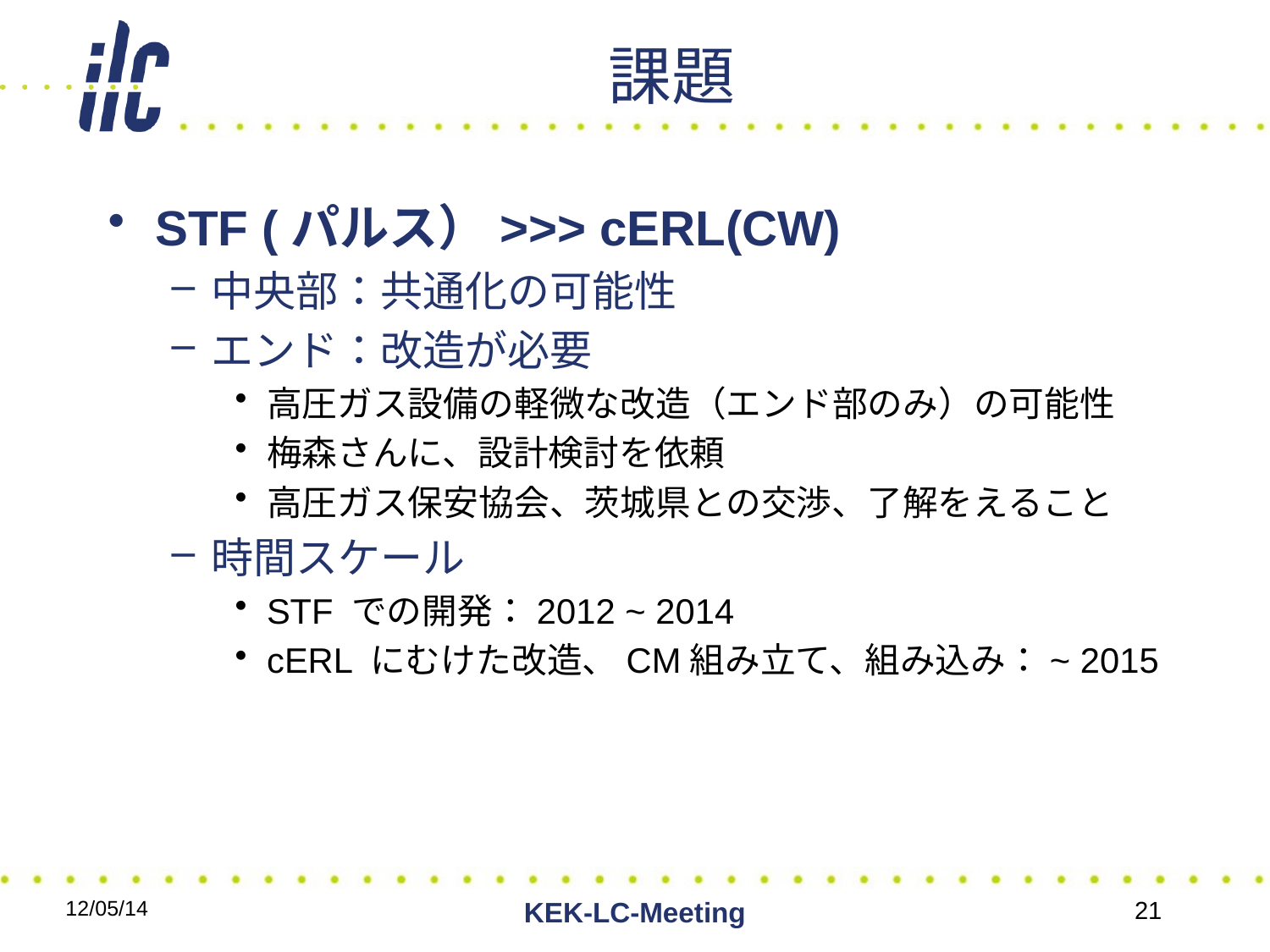

# 課題
STF (パルス）>>> cERL(CW)
中央部：共通化の可能性
エンド：改造が必要
高圧ガス設備の軽微な改造（エンド部のみ）の可能性
梅森さんに、設計検討を依頼
高圧ガス保安協会、茨城県との交渉、了解をえること
時間スケール
STF での開発：2012 ~ 2014
cERL にむけた改造、CM組み立て、組み込み：~ 2015

12/05/14
KEK-LC-Meeting
21